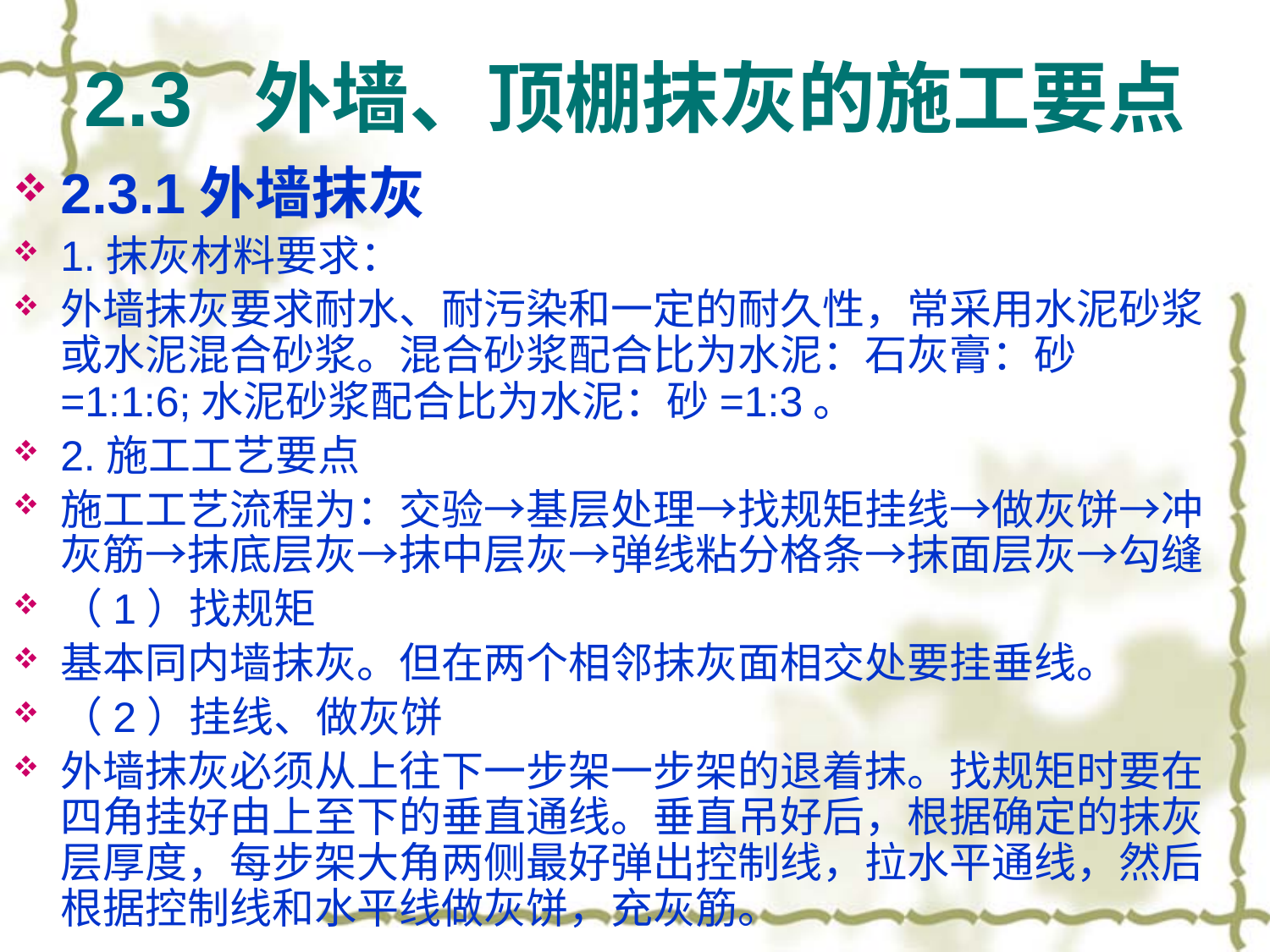

# 2.3  外墙、顶棚抹灰的施工要点
2.3.1外墙抹灰
1.抹灰材料要求：
外墙抹灰要求耐水、耐污染和一定的耐久性，常采用水泥砂浆或水泥混合砂浆。混合砂浆配合比为水泥：石灰膏：砂=1:1:6;水泥砂浆配合比为水泥：砂=1:3。
2.施工工艺要点
施工工艺流程为：交验→基层处理→找规矩挂线→做灰饼→冲灰筋→抹底层灰→抹中层灰→弹线粘分格条→抹面层灰→勾缝
（1）找规矩
基本同内墙抹灰。但在两个相邻抹灰面相交处要挂垂线。
（2）挂线、做灰饼
外墙抹灰必须从上往下一步架一步架的退着抹。找规矩时要在四角挂好由上至下的垂直通线。垂直吊好后，根据确定的抹灰层厚度，每步架大角两侧最好弹出控制线，拉水平通线，然后根据控制线和水平线做灰饼，充灰筋。